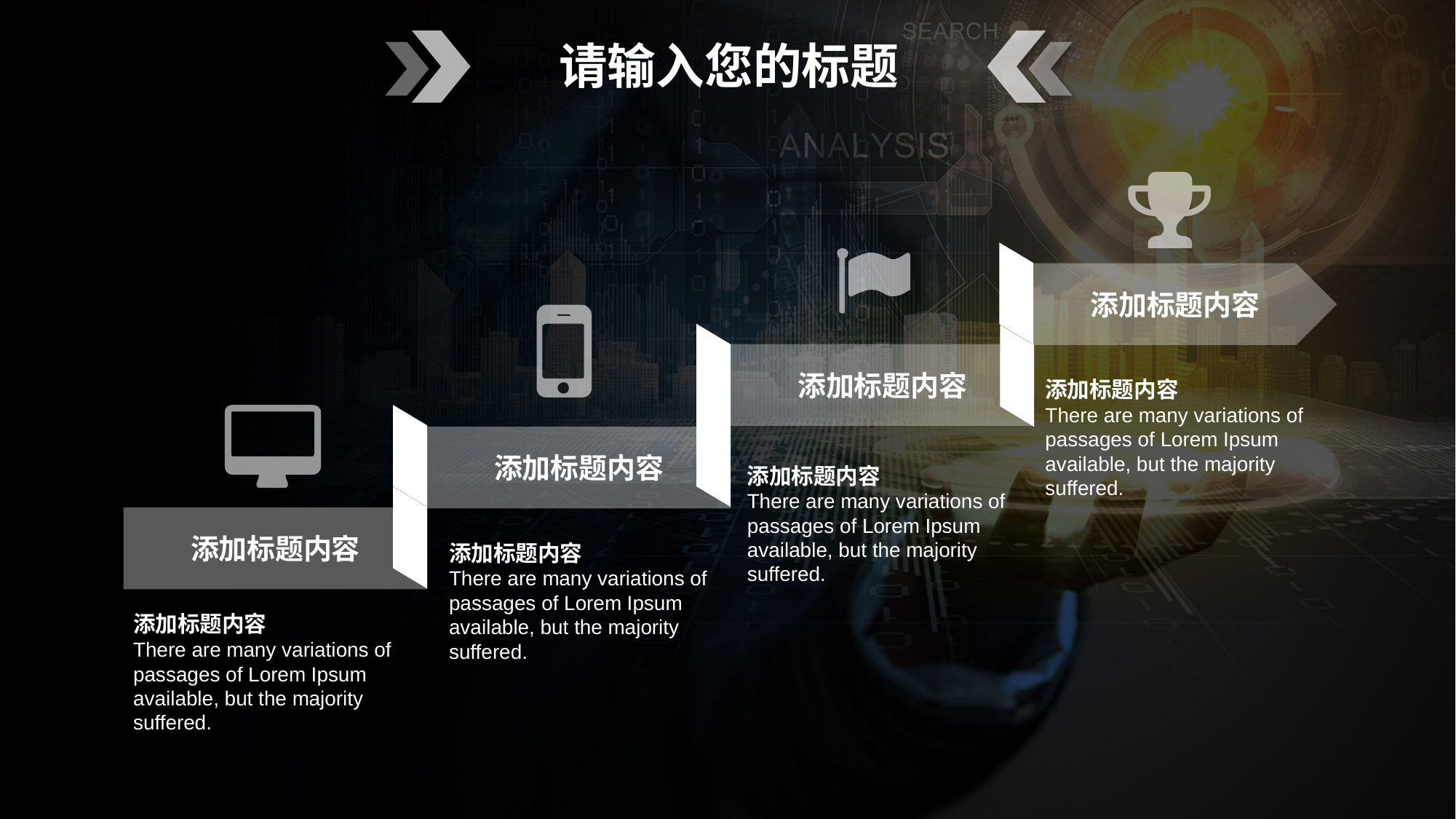

请输入您的标题

添加标题内容

添加标题内容

添加标题内容
There are many variations of passages of Lorem Ipsum available, but the majority suffered.
添加标题内容

添加标题内容
There are many variations of passages of Lorem Ipsum available, but the majority suffered.
添加标题内容

添加标题内容
There are many variations of passages of Lorem Ipsum available, but the majority suffered.
添加标题内容
There are many variations of passages of Lorem Ipsum available, but the majority suffered.